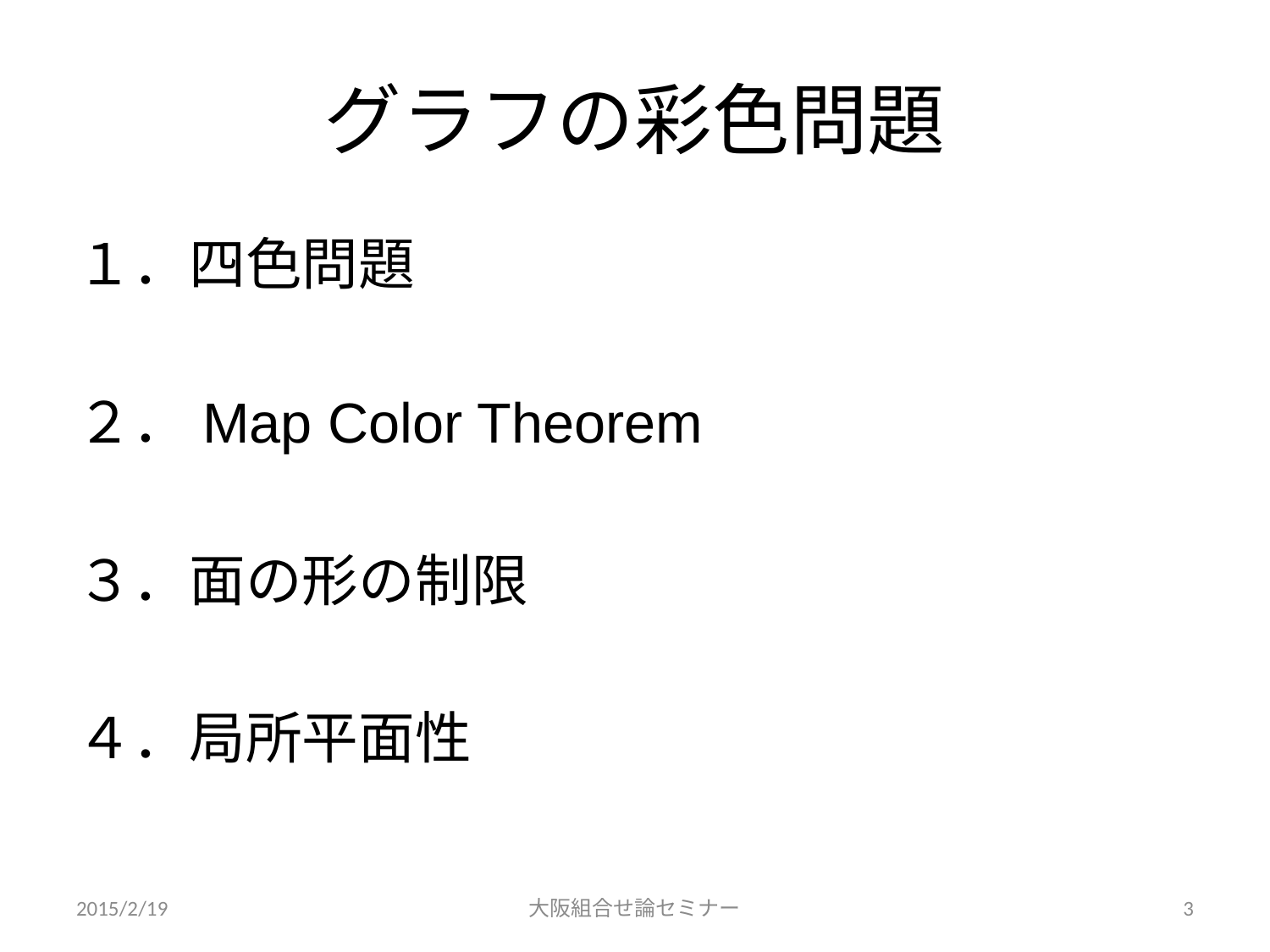

# グラフの彩色問題
１．四色問題

２．Map Color Theorem

３．面の形の制限

４．局所平面性
2015/2/19
大阪組合せ論セミナー
3